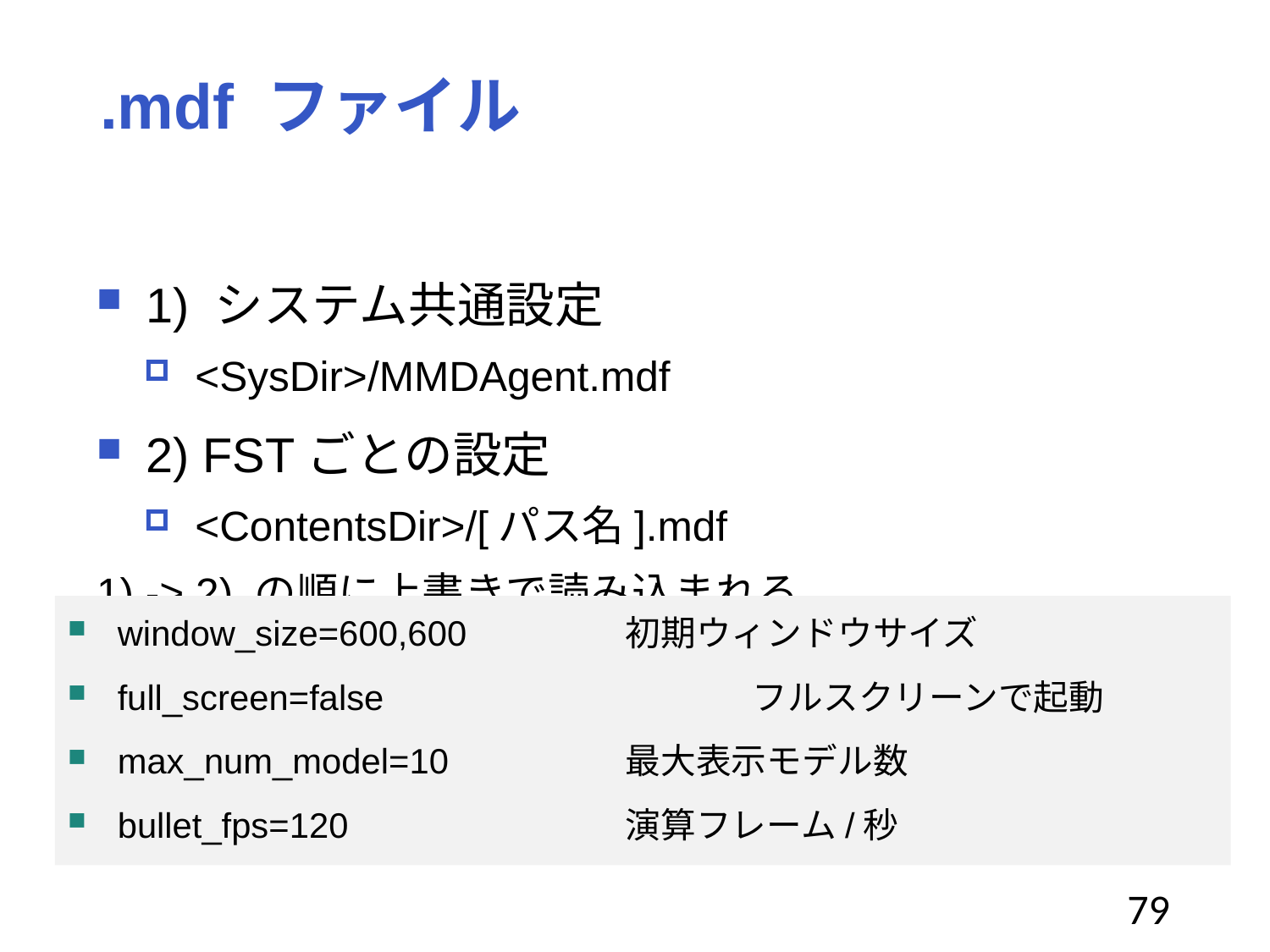

# .mdf ファイル
1) システム共通設定
<SysDir>/MMDAgent.mdf
2) FSTごとの設定
<ContentsDir>/[パス名].mdf
1) -> 2) の順に上書きで読み込まれる
window_size=600,600		初期ウィンドウサイズ
full_screen=false			フルスクリーンで起動
max_num_model=10		最大表示モデル数
bullet_fps=120			演算フレーム/秒
79